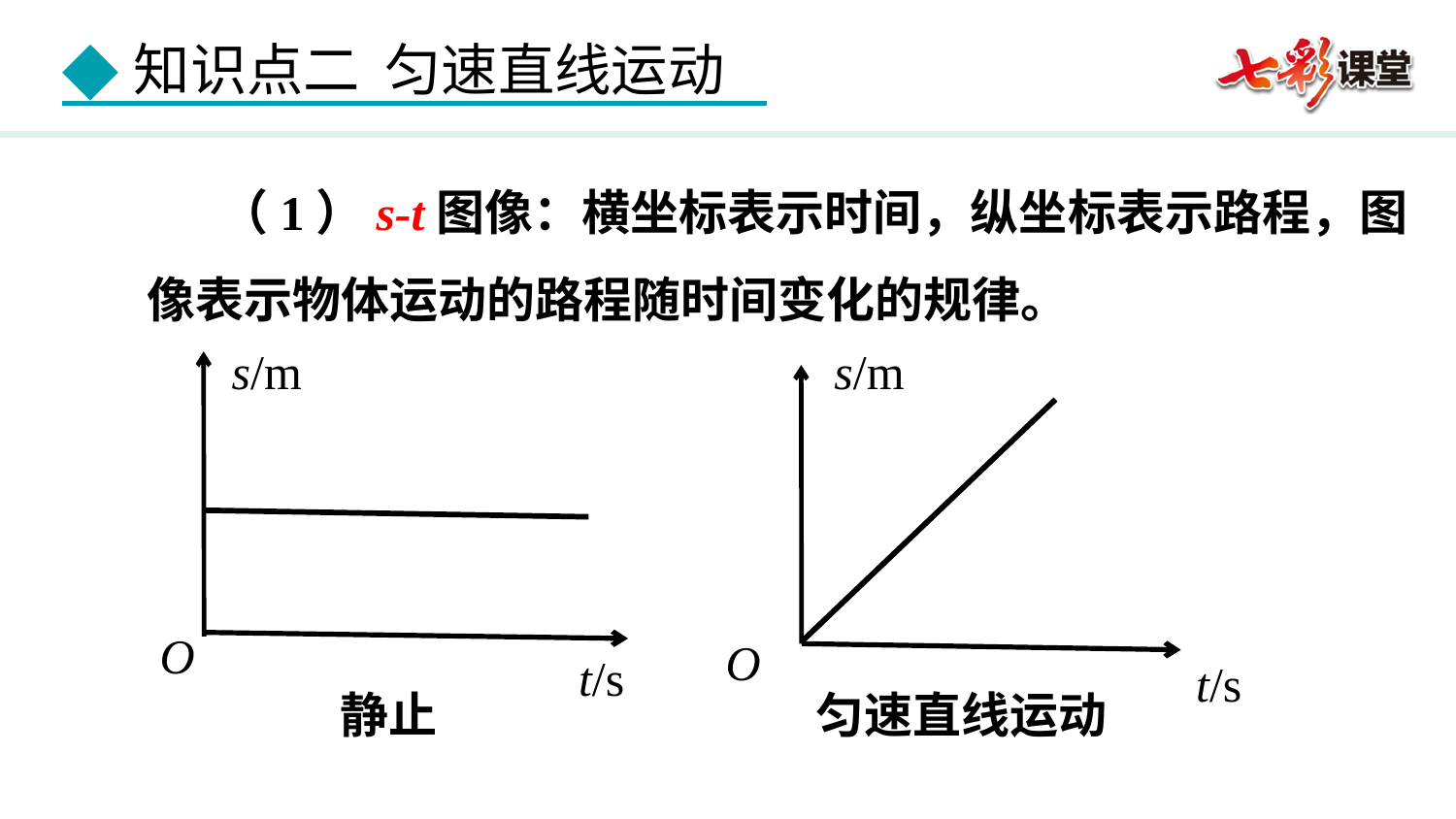

（1）s-t图像：横坐标表示时间，纵坐标表示路程，图像表示物体运动的路程随时间变化的规律。
s/m
匀速直线运动
s/m
t/s
静止
O
O
t/s